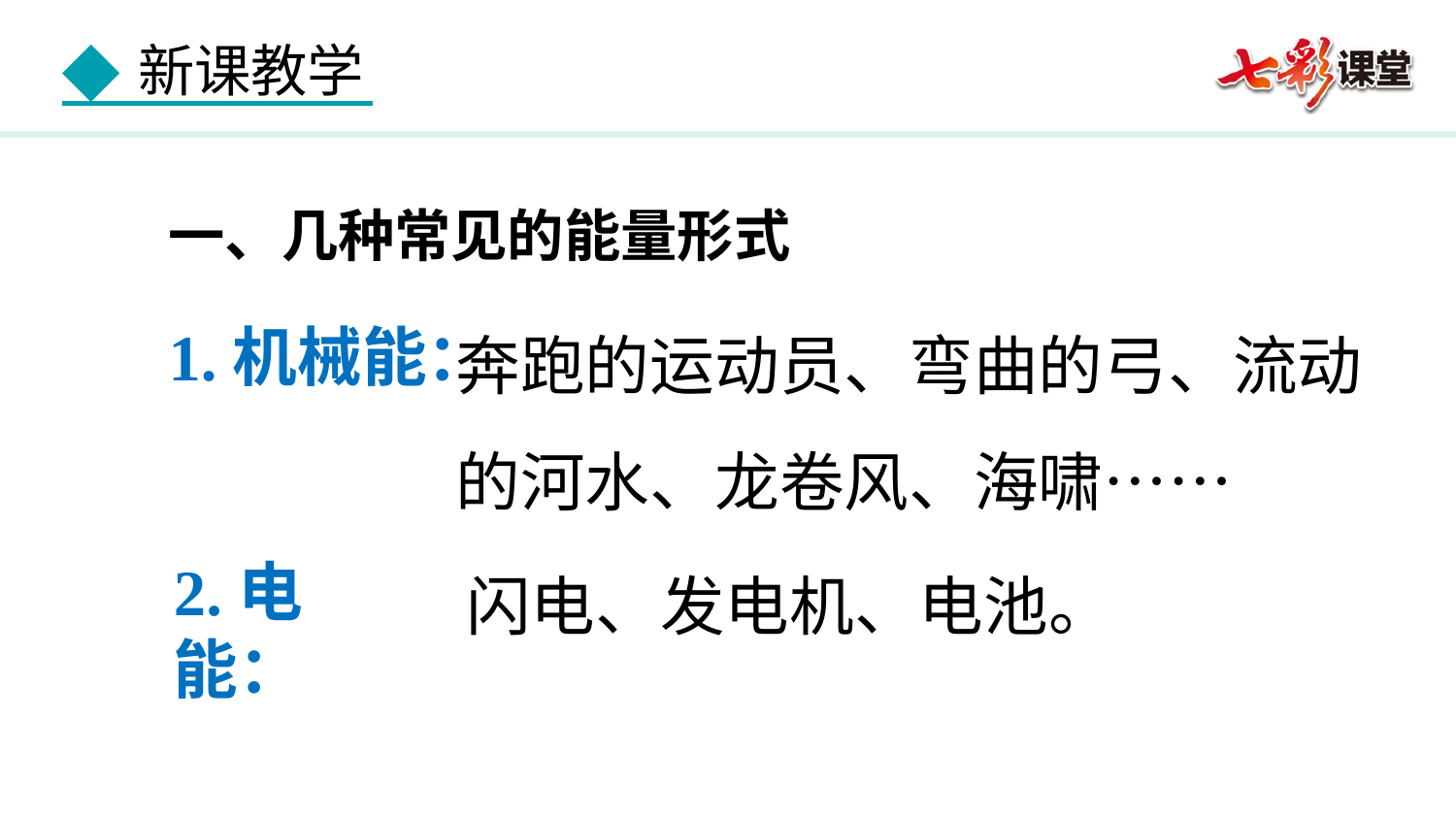

一、几种常见的能量形式
奔跑的运动员、弯曲的弓、流动的河水、龙卷风、海啸……
1.机械能：
2.电能：
闪电、发电机、电池。